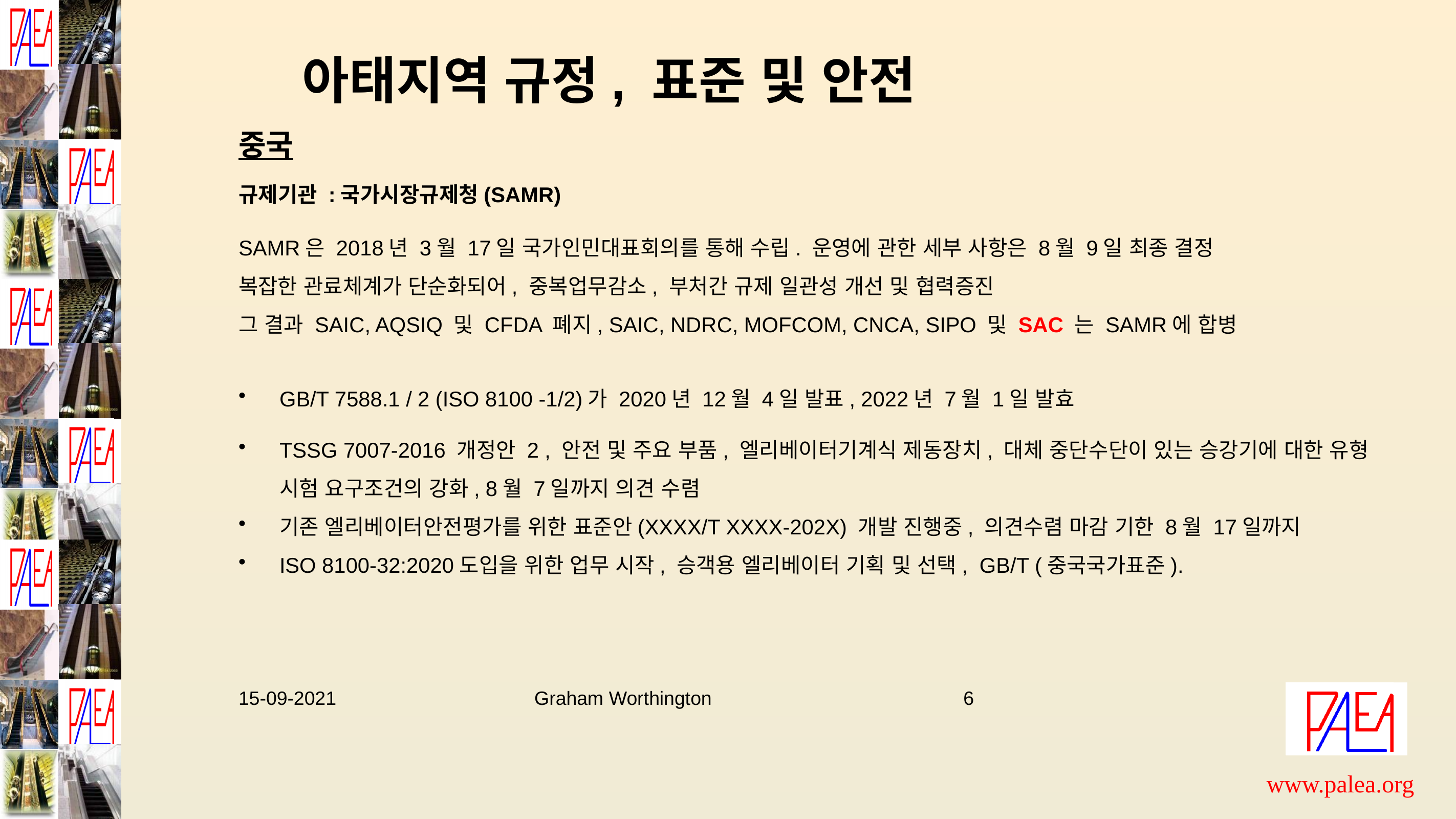

아태지역 규정, 표준 및 안전
중국

규제기관 :국가시장규제청(SAMR)

SAMR은 2018년 3월 17일 국가인민대표회의를 통해 수립. 운영에 관한 세부 사항은 8월 9일 최종 결정
복잡한 관료체계가 단순화되어, 중복업무감소, 부처간 규제 일관성 개선 및 협력증진
그 결과 SAIC, AQSIQ 및 CFDA 폐지, SAIC, NDRC, MOFCOM, CNCA, SIPO 및 SAC 는 SAMR에 합병

GB/T 7588.1 / 2 (ISO 8100 -1/2)가 2020년 12월 4일 발표, 2022년 7월 1일 발효
TSSG 7007-2016 개정안 2 , 안전 및 주요 부품, 엘리베이터기계식 제동장치, 대체 중단수단이 있는 승강기에 대한 유형 시험 요구조건의 강화, 8월 7일까지 의견 수렴
기존 엘리베이터안전평가를 위한 표준안(XXXX/T XXXX-202X) 개발 진행중, 의견수렴 마감 기한 8월 17일까지
ISO 8100-32:2020도입을 위한 업무 시작, 승객용 엘리베이터 기획 및 선택,  GB/T (중국국가표준).

15-09-2021                                     Graham Worthington                                               6